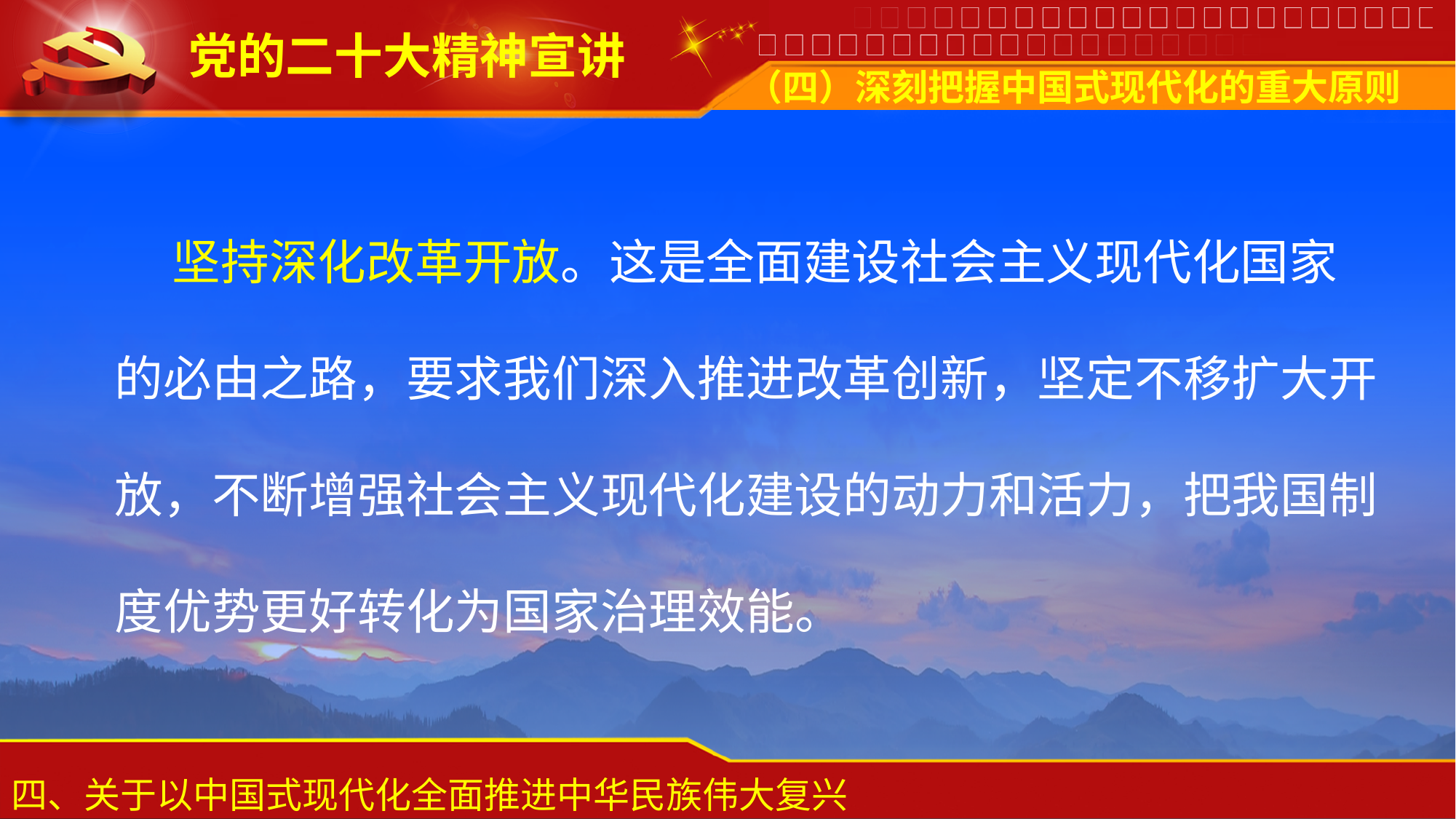

党的二十大精神宣讲
（四）深刻把握中国式现代化的重大原则
     坚持深化改革开放。这是全面建设社会主义现代化国家的必由之路，要求我们深入推进改革创新，坚定不移扩大开放，不断增强社会主义现代化建设的动力和活力，把我国制度优势更好转化为国家治理效能。
四、关于以中国式现代化全面推进中华民族伟大复兴